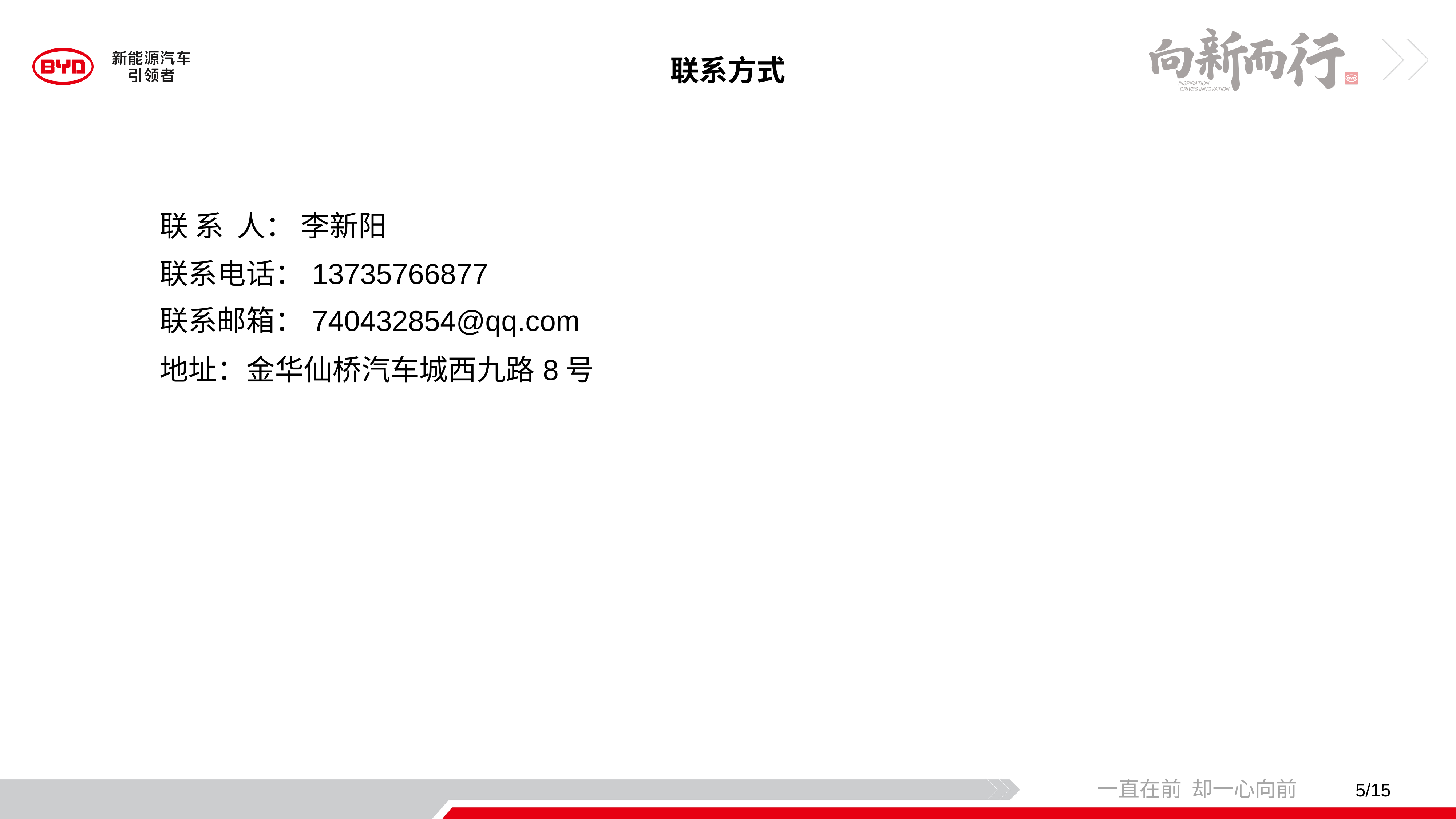

联系方式
|  |  |
| --- | --- |
| 联 系 人： 李新阳 联系电话：13735766877 |  |
| 联系邮箱：740432854@qq.com |  |
| 地址：金华仙桥汽车城西九路8号 |  |